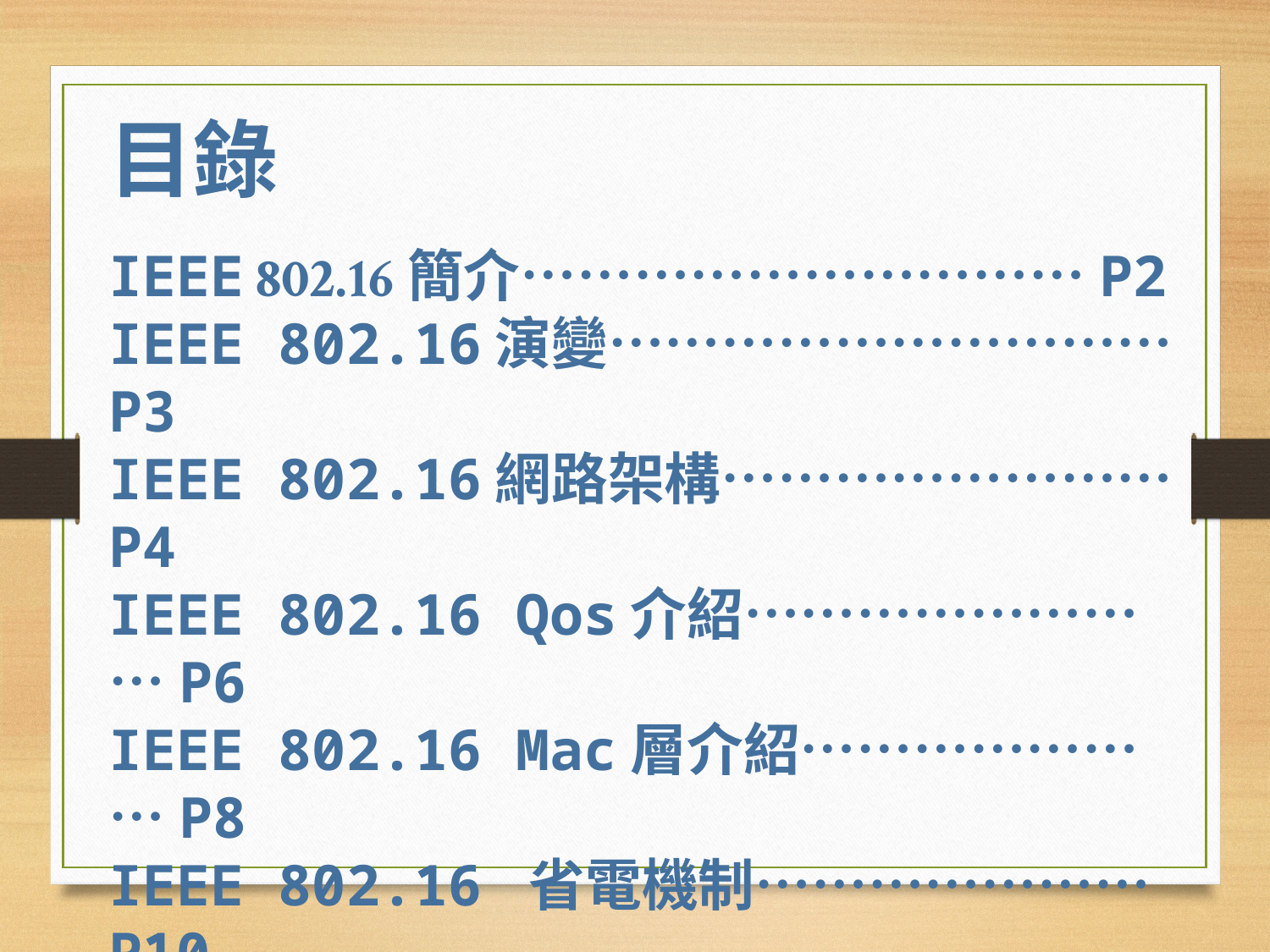

目錄
IEEE 802.16簡介…………………………P2
IEEE 802.16演變…………………………P3
IEEE 802.16網路架構……………………P4
IEEE 802.16 Qos介紹……………………P6
IEEE 802.16 Mac層介紹…………………P8
IEEE 802.16 省電機制…………………P10